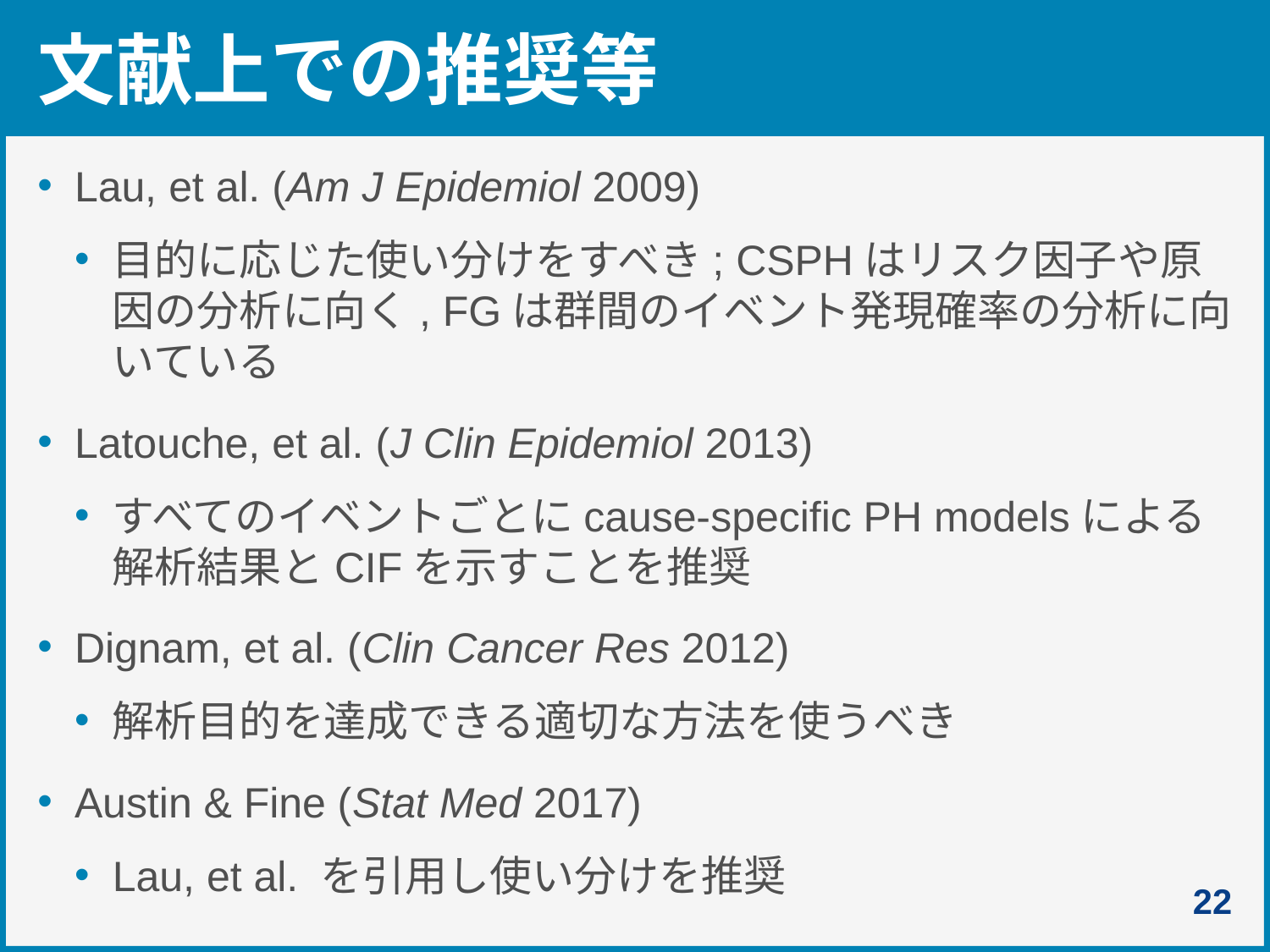

# 文献上での推奨等
Lau, et al. (Am J Epidemiol 2009)
目的に応じた使い分けをすべき; CSPHはリスク因子や原因の分析に向く, FGは群間のイベント発現確率の分析に向いている
Latouche, et al. (J Clin Epidemiol 2013)
すべてのイベントごとにcause-specific PH modelsによる解析結果とCIFを示すことを推奨
Dignam, et al. (Clin Cancer Res 2012)
解析目的を達成できる適切な方法を使うべき
Austin & Fine (Stat Med 2017)
Lau, et al. を引用し使い分けを推奨
22